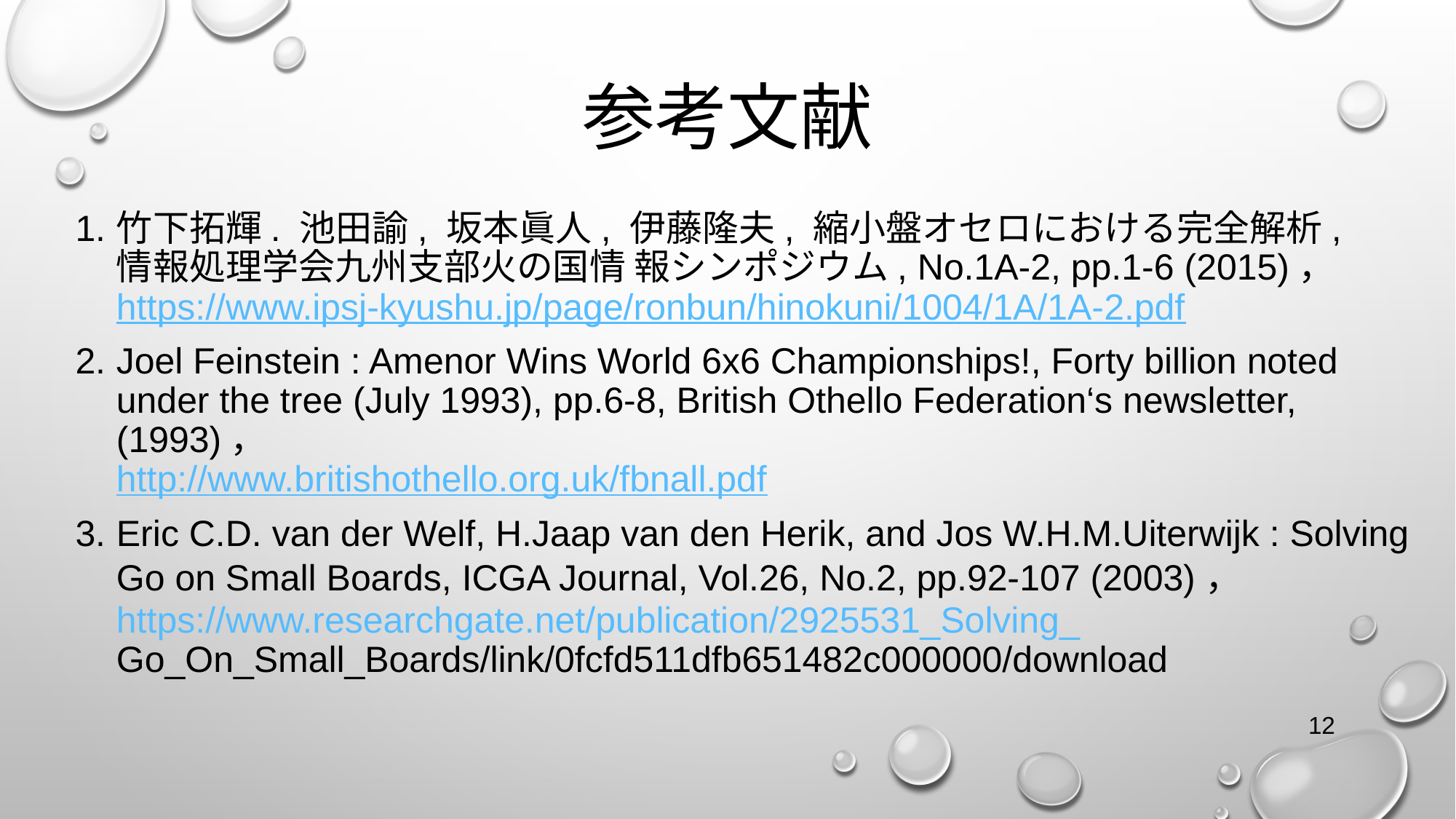

参考文献
竹下拓輝. 池田諭, 坂本眞人, 伊藤隆夫, 縮小盤オセロにおける完全解析,
情報処理学会九州支部火の国情 報シンポジウム, No.1A-2, pp.1-6 (2015)，
https://www.ipsj-kyushu.jp/page/ronbun/hinokuni/1004/1A/1A-2.pdf
Joel Feinstein : Amenor Wins World 6x6 Championships!, Forty billion noted under the tree (July 1993), pp.6-8, British Othello Federation‘s newsletter, (1993)，
http://www.britishothello.org.uk/fbnall.pdf
Eric C.D. van der Welf, H.Jaap van den Herik, and Jos W.H.M.Uiterwijk : Solving Go on Small Boards, ICGA Journal, Vol.26, No.2, pp.92-107 (2003)，
https://www.researchgate.net/publication/2925531_Solving_
Go_On_Small_Boards/link/0fcfd511dfb651482c000000/download
12